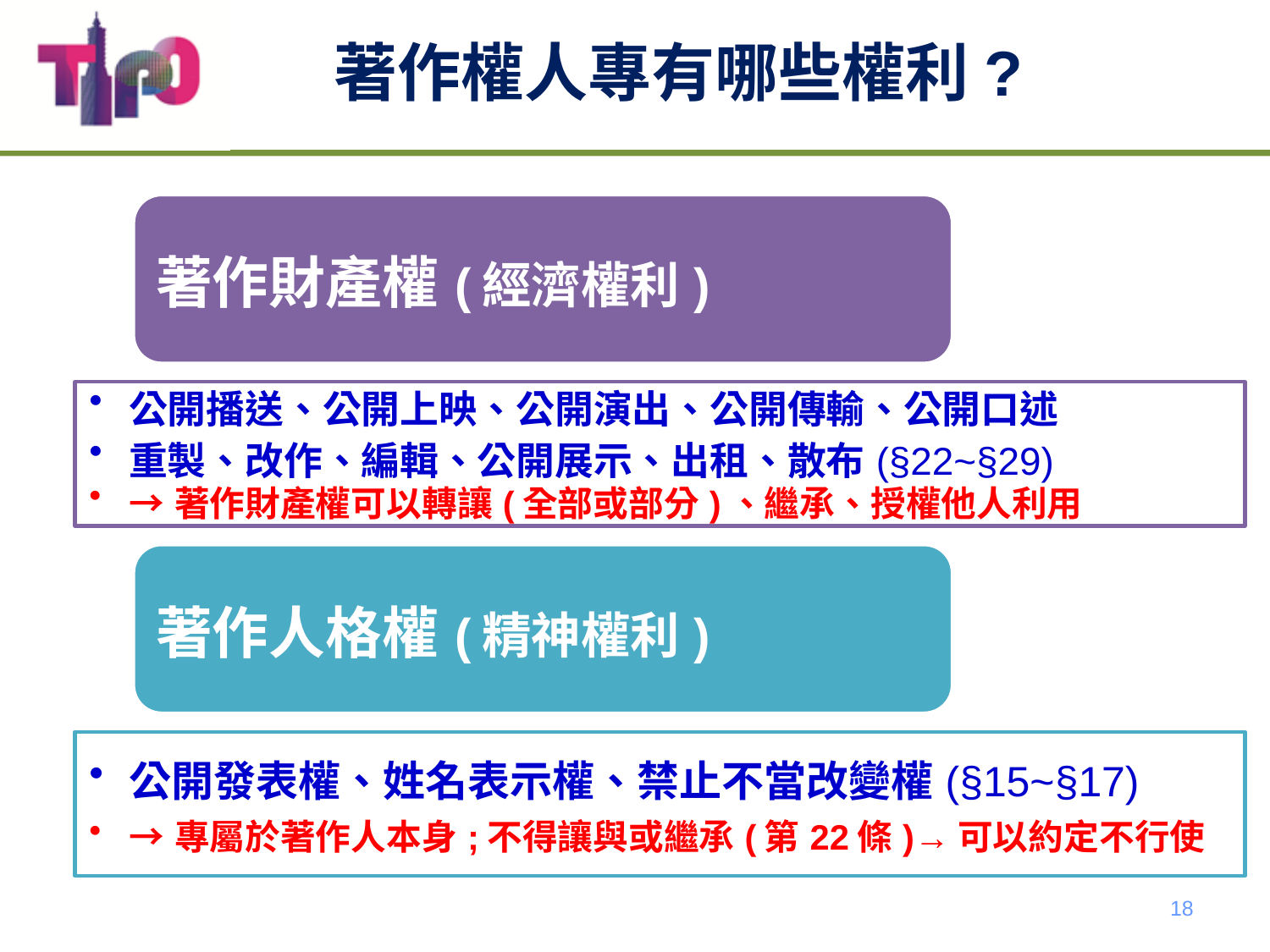

# 著作權人專有哪些權利?
著作人格權(精神權利)
公開發表權、姓名表示權、禁止不當改變權(§15~§17)
著作財產權(經濟權利)
公開播送、公開上映、公開演出、公開傳輸、公開口述
重製、改作、編輯、公開展示、出租、散布(§22~§29)
→著作財產權可以轉讓(全部或部分)、繼承、授權他人利用
→專屬於著作人本身;不得讓與或繼承(第22條)→可以約定不行使
18